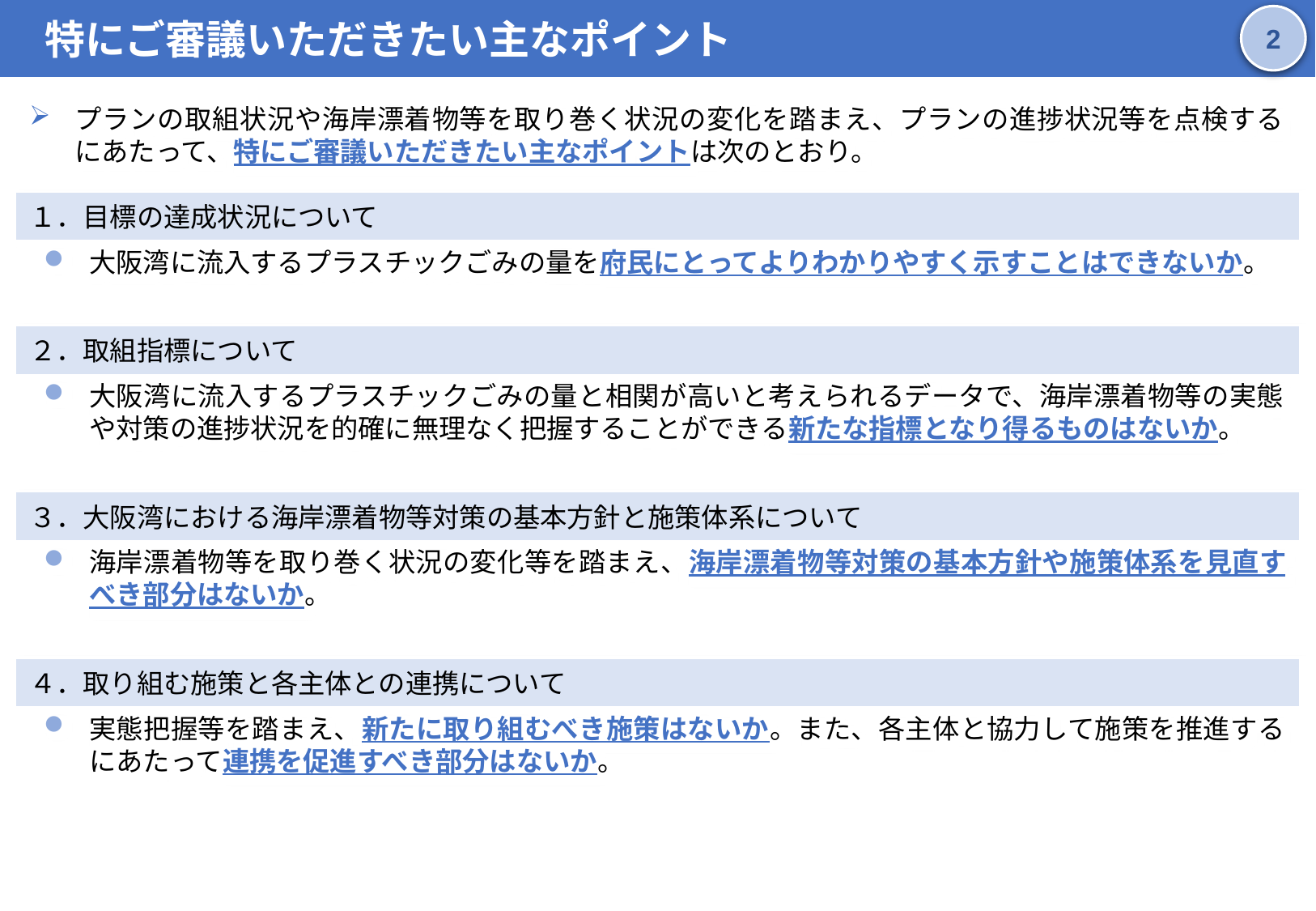

特にご審議いただきたい主なポイント
2
プランの取組状況や海岸漂着物等を取り巻く状況の変化を踏まえ、プランの進捗状況等を点検するにあたって、特にご審議いただきたい主なポイントは次のとおり。
１．目標の達成状況について
大阪湾に流入するプラスチックごみの量を府民にとってよりわかりやすく示すことはできないか。

２．取組指標について
大阪湾に流入するプラスチックごみの量と相関が高いと考えられるデータで、海岸漂着物等の実態や対策の進捗状況を的確に無理なく把握することができる新たな指標となり得るものはないか。

３．大阪湾における海岸漂着物等対策の基本方針と施策体系について
海岸漂着物等を取り巻く状況の変化等を踏まえ、海岸漂着物等対策の基本方針や施策体系を見直すべき部分はないか。

４．取り組む施策と各主体との連携について
実態把握等を踏まえ、新たに取り組むべき施策はないか。また、各主体と協力して施策を推進するにあたって連携を促進すべき部分はないか。